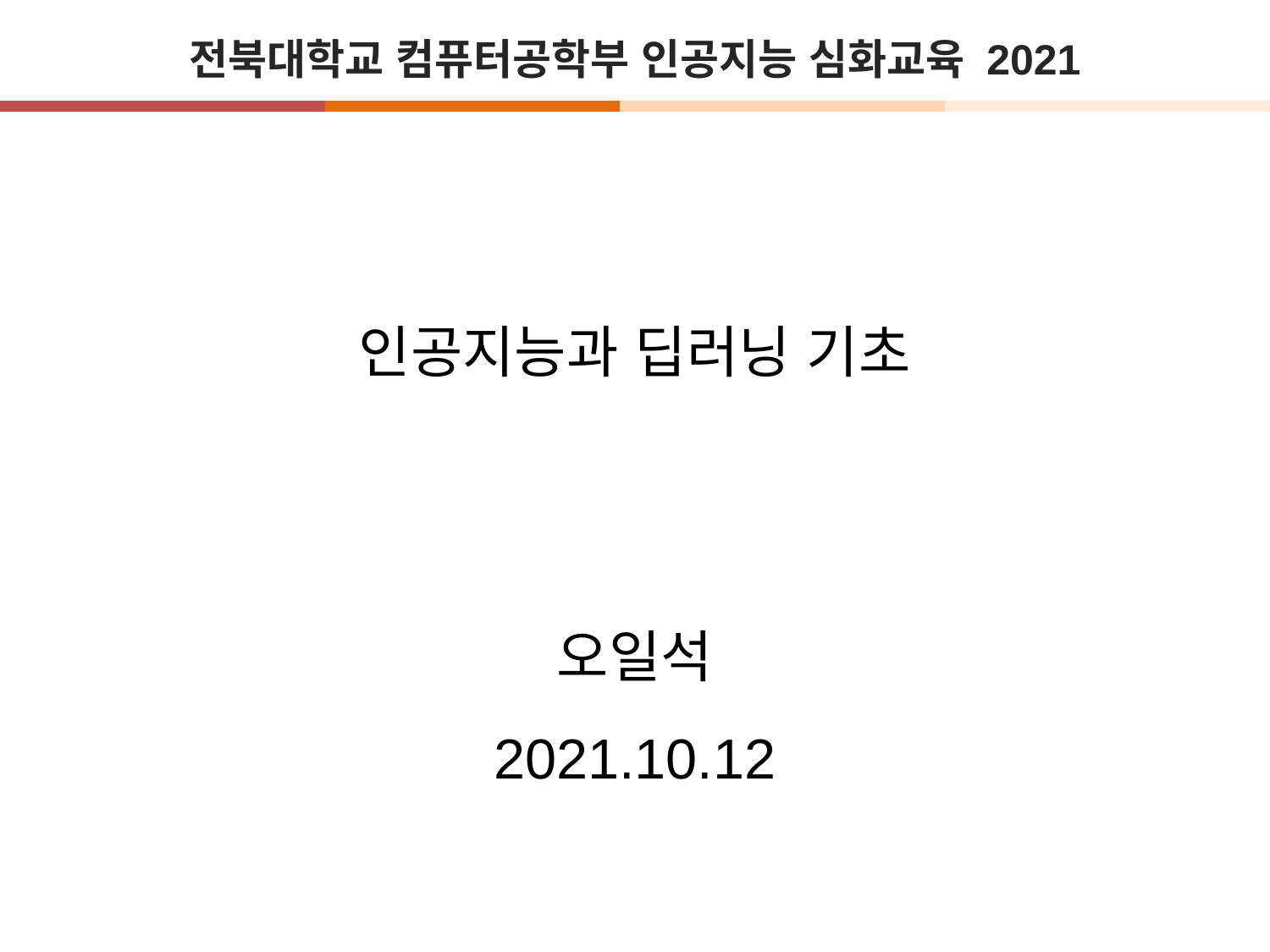

# 전북대학교 컴퓨터공학부 인공지능 심화교육 2021
인공지능과 딥러닝 기초

오일석
2021.10.12